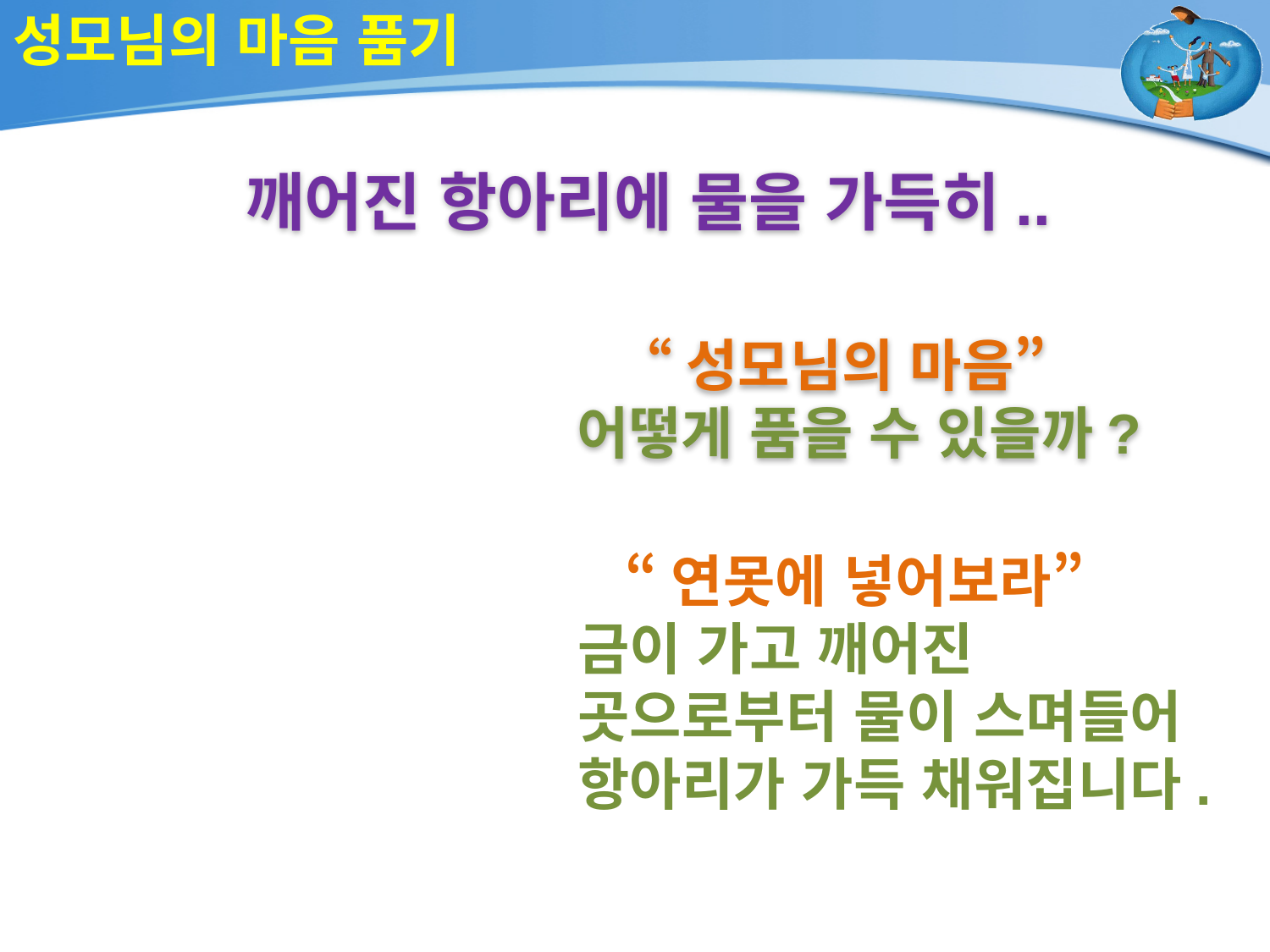

# 성모님의 마음 품기
깨어진 항아리에 물을 가득히..
   “성모님의 마음”
어떻게 품을 수 있을까?
   “연못에 넣어보라”
금이 가고 깨어진 곳으로부터 물이 스며들어
항아리가 가득 채워집니다.